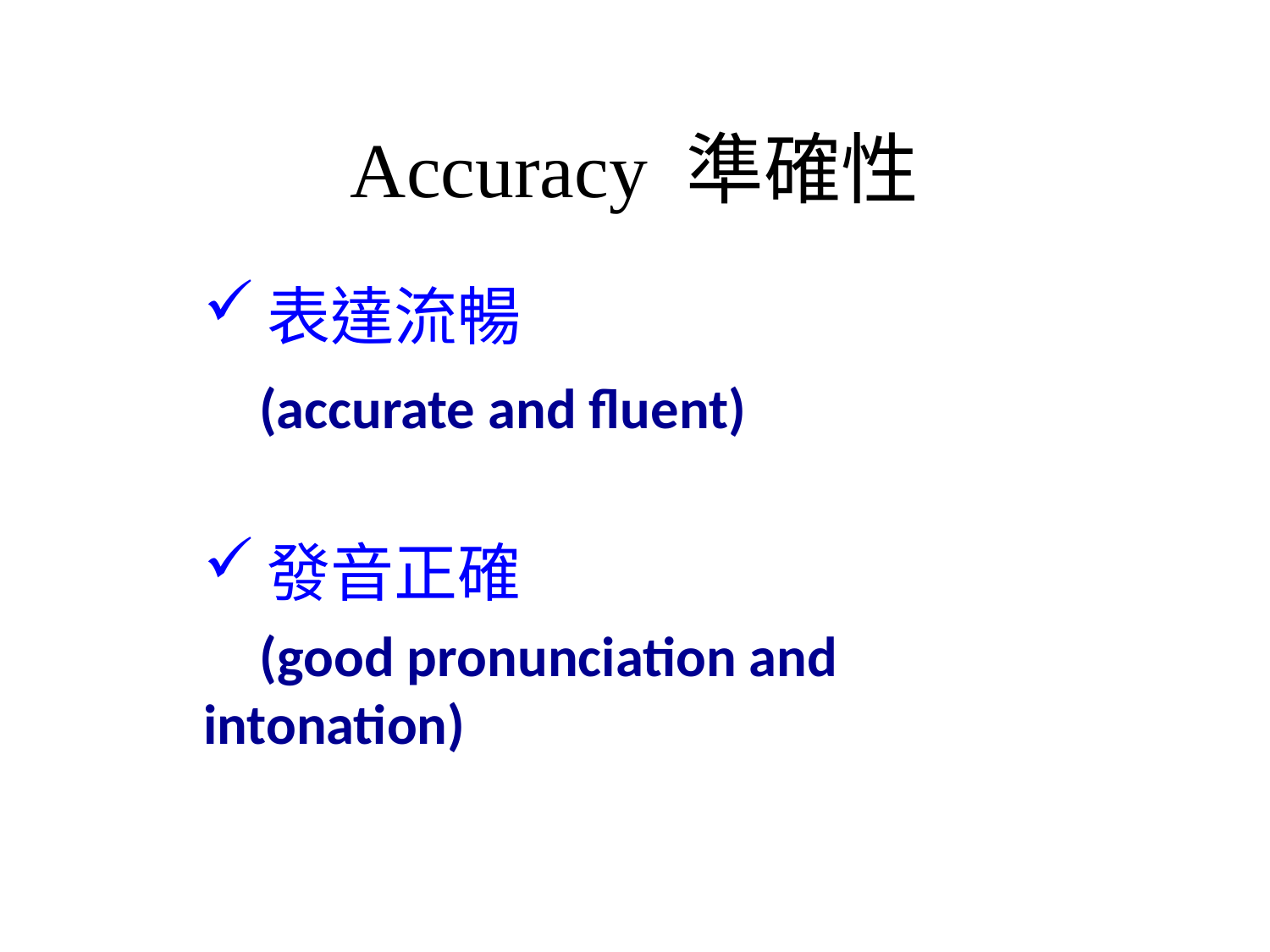

# Accuracy 準確性
表達流暢
    (accurate and fluent)

發音正確
     (good pronunciation and intonation)